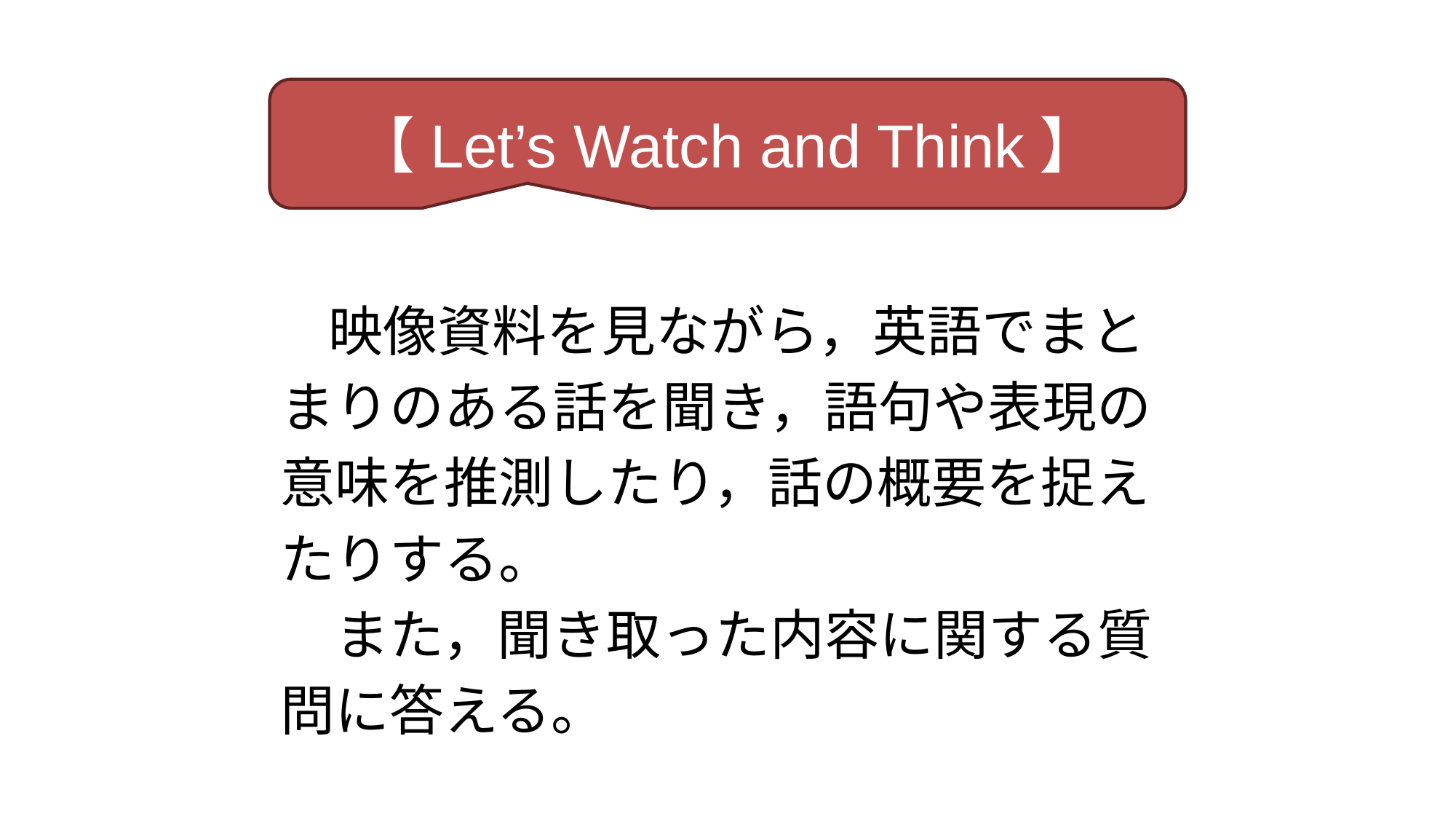

【Let’s Watch and Think】

　映像資料を見ながら，英語でまとまりのある話を聞き，語句や表現の意味を推測したり，話の概要を捉えたりする。
　また，聞き取った内容に関する質問に答える。